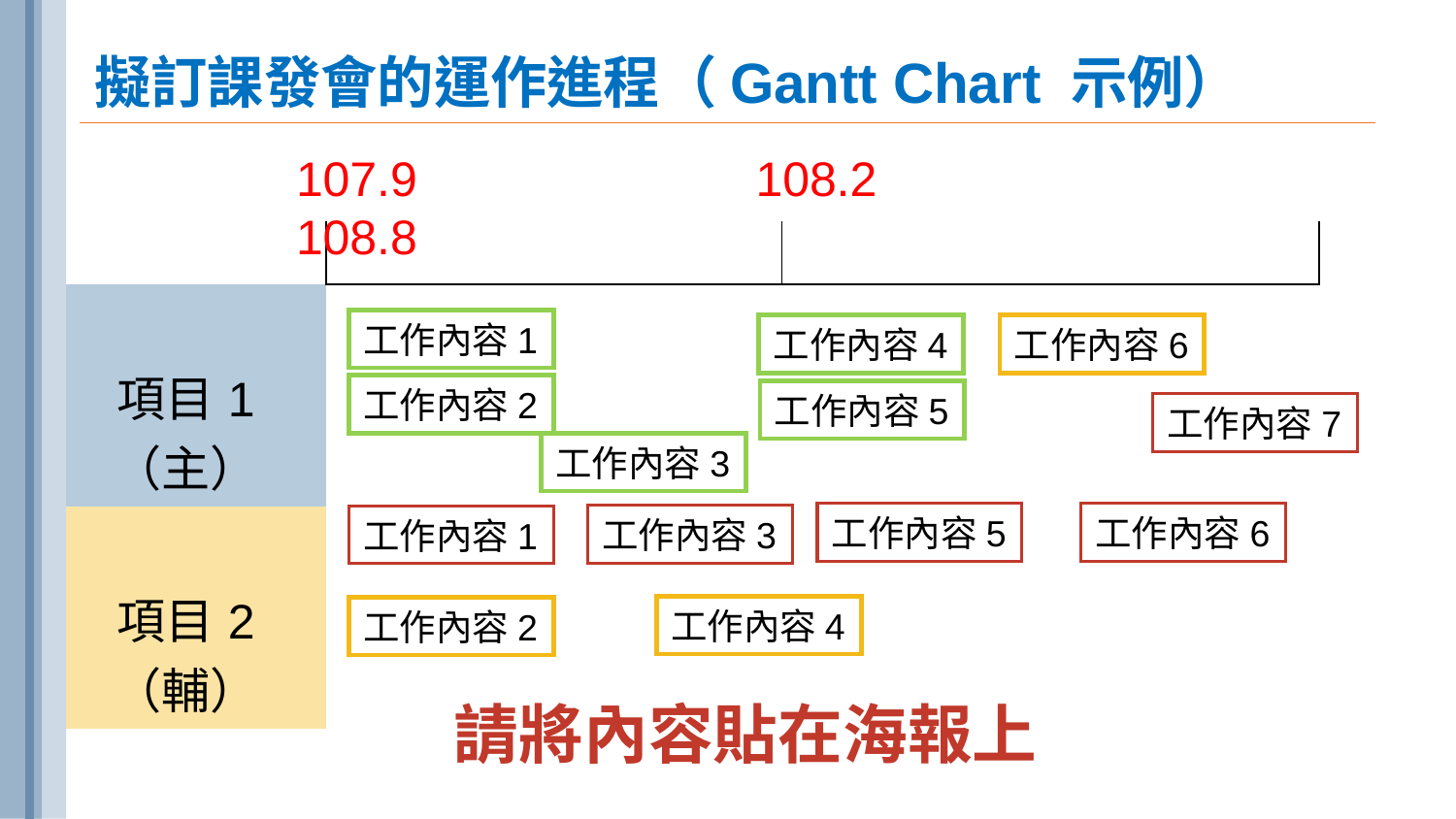

# 擬訂課發會的運作進程（Gantt Chart 示例）
107.9                         108.2                                 108.8
|  |  |  |  |
| --- | --- | --- | --- |
| 項目1 （主） |  |  |  |
| 項目2 （輔） |  |  |  |
工作內容1
工作內容4
工作內容6
工作內容2
工作內容5
工作內容7
工作內容3
工作內容5
工作內容6
工作內容3
工作內容1
工作內容4
工作內容2
請將內容貼在海報上